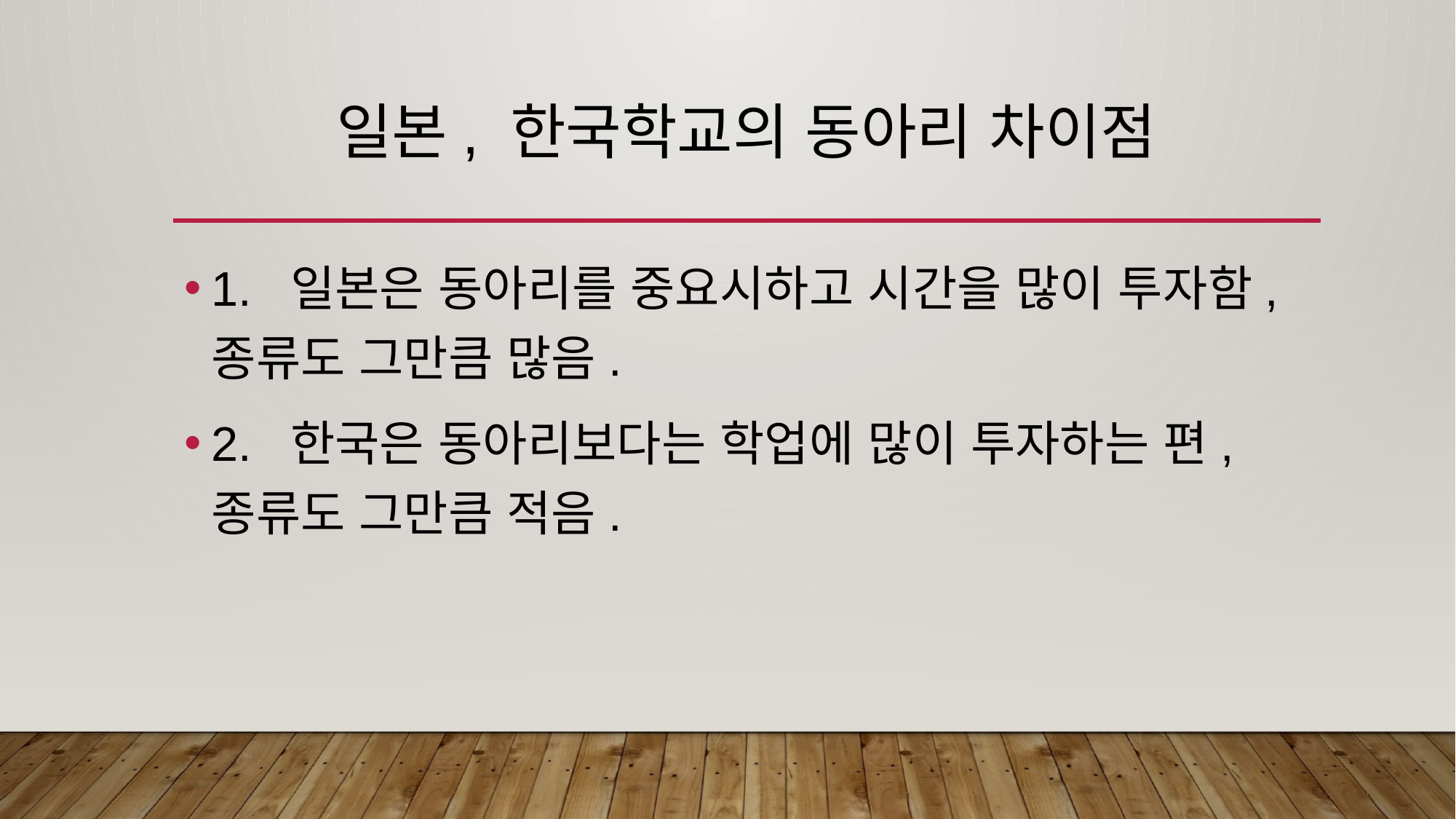

# 일본, 한국학교의 동아리 차이점
1.  일본은 동아리를 중요시하고 시간을 많이 투자함, 종류도 그만큼 많음.
2.  한국은 동아리보다는 학업에 많이 투자하는 편,  종류도 그만큼 적음.